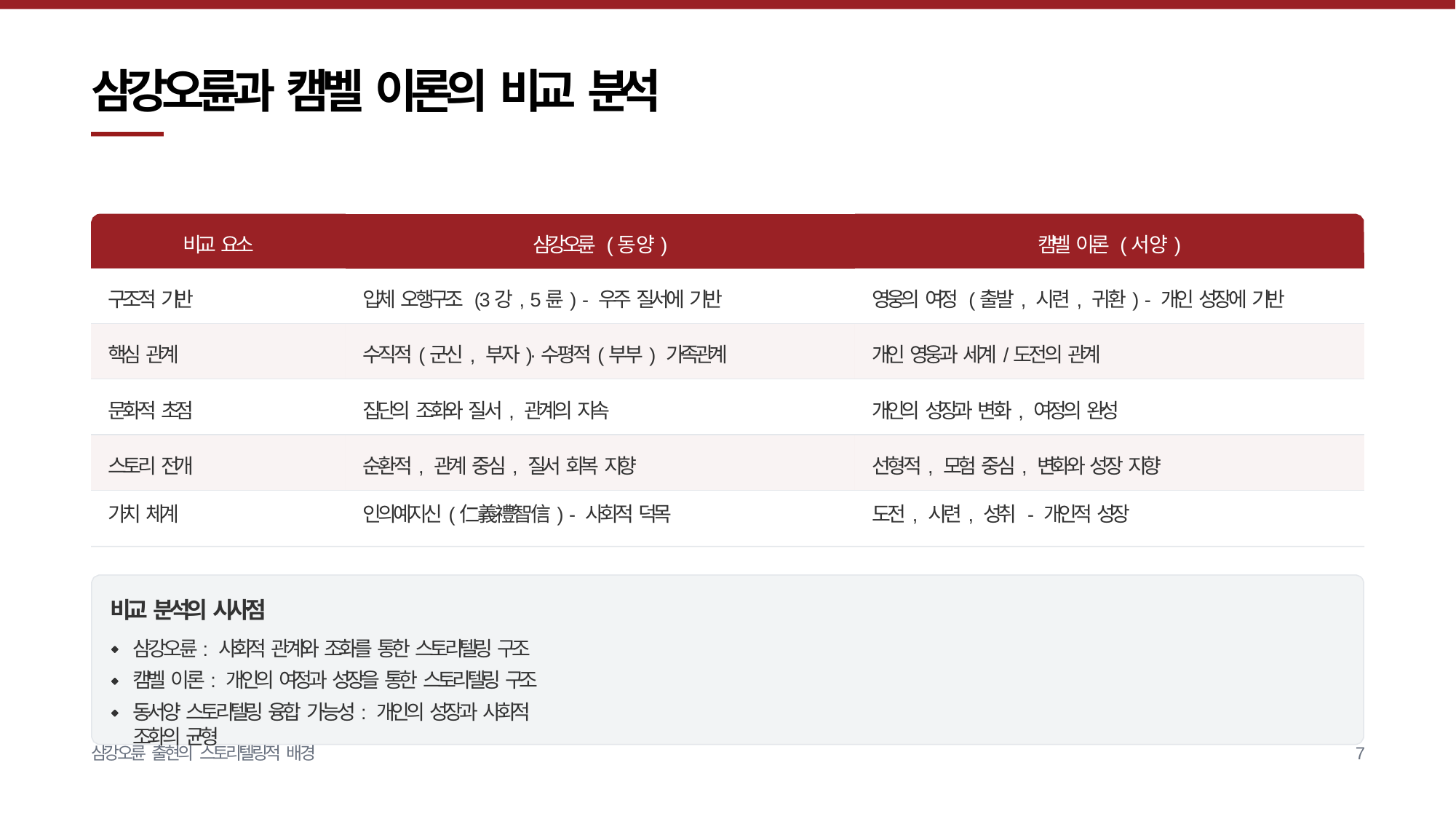

# 삼강오륜과 캠벨 이론의 비교 분석

| 비교 요소 | 삼강오륜 (동양) | 캠벨 이론 (서양) |
| --- | --- | --- |
| 구조적 기반 | 입체 오행구조 (3강, 5륜) - 우주 질서에 기반 | 영웅의 여정 (출발, 시련, 귀환) - 개인 성장에 기반 |
| 핵심 관계 | 수직적(군신, 부자)·수평적(부부) 가족관계 | 개인 영웅과 세계/도전의 관계 |
| 문화적 초점 | 집단의 조화와 질서, 관계의 지속 | 개인의 성장과 변화, 여정의 완성 |
| 스토리 전개 | 순환적, 관계 중심, 질서 회복 지향 | 선형적, 모험 중심, 변화와 성장 지향 |
| 가치 체계 | 인의예지신(仁義禮智信) - 사회적 덕목 | 도전, 시련, 성취 - 개인적 성장 |

비교 분석의 시사점
삼강오륜: 사회적 관계와 조화를 통한 스토리텔링 구조 캠벨 이론: 개인의 여정과 성장을 통한 스토리텔링 구조
동서양 스토리텔링 융합 가능성: 개인의 성장과 사회적 조화의 균형
삼강오륜 출현의 스토리텔링적 배경
7